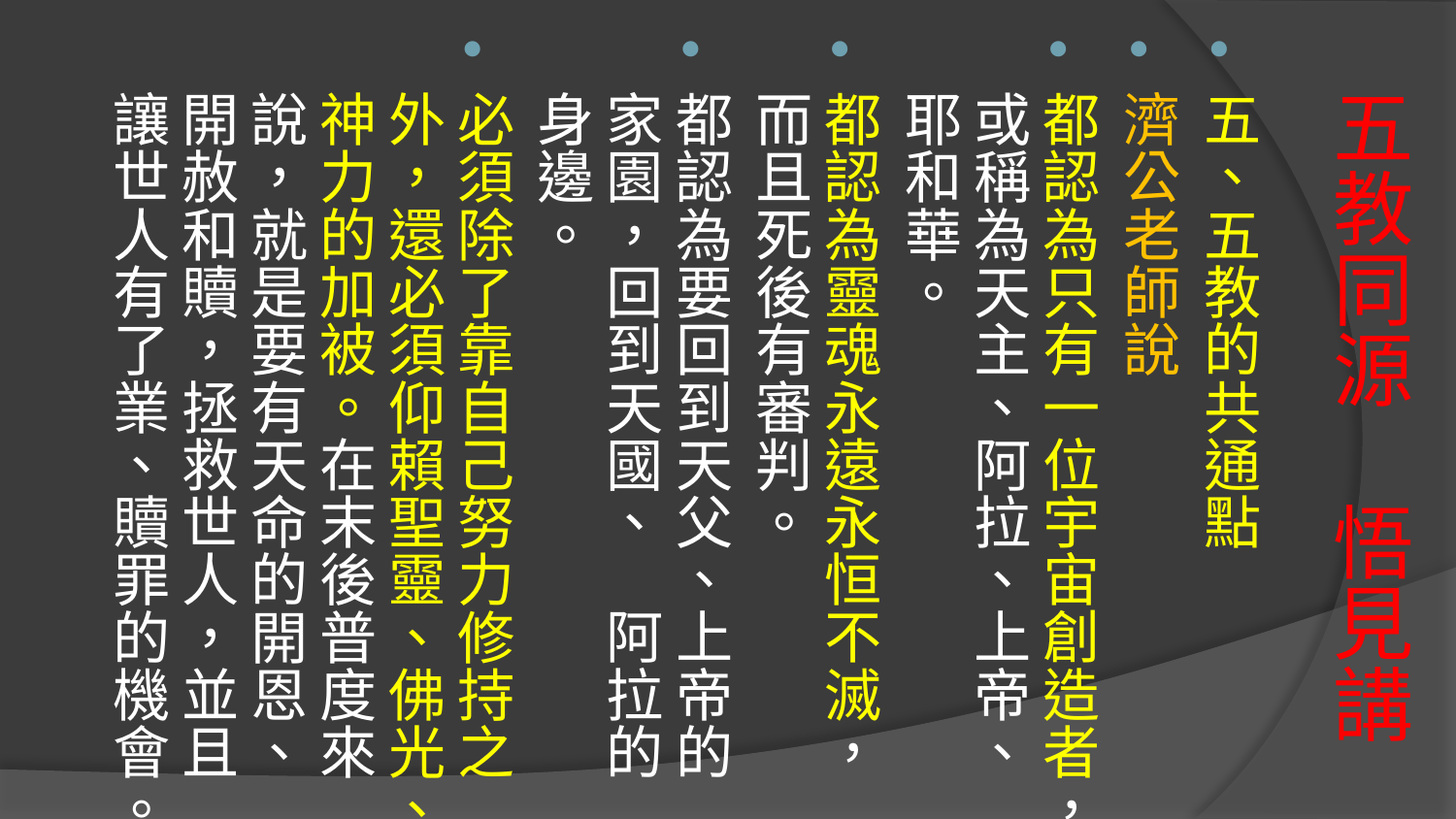

五、五教的共通點
濟公老師說
都認為只有一位宇宙創造者，或稱為天主、阿拉、上帝、耶和華。
都認為靈魂永遠永恒不滅，而且死後有審判。
都認為要回到天父、上帝的家園，回到天國、　阿拉的身邊。
必須除了靠自己努力修持之外，還必須仰賴聖靈、佛光、神力的加被。在末後普度來說，就是要有天命的開恩、開赦和贖，拯救世人，並且讓世人有了業、贖罪的機會。

# 五教同源     悟見講